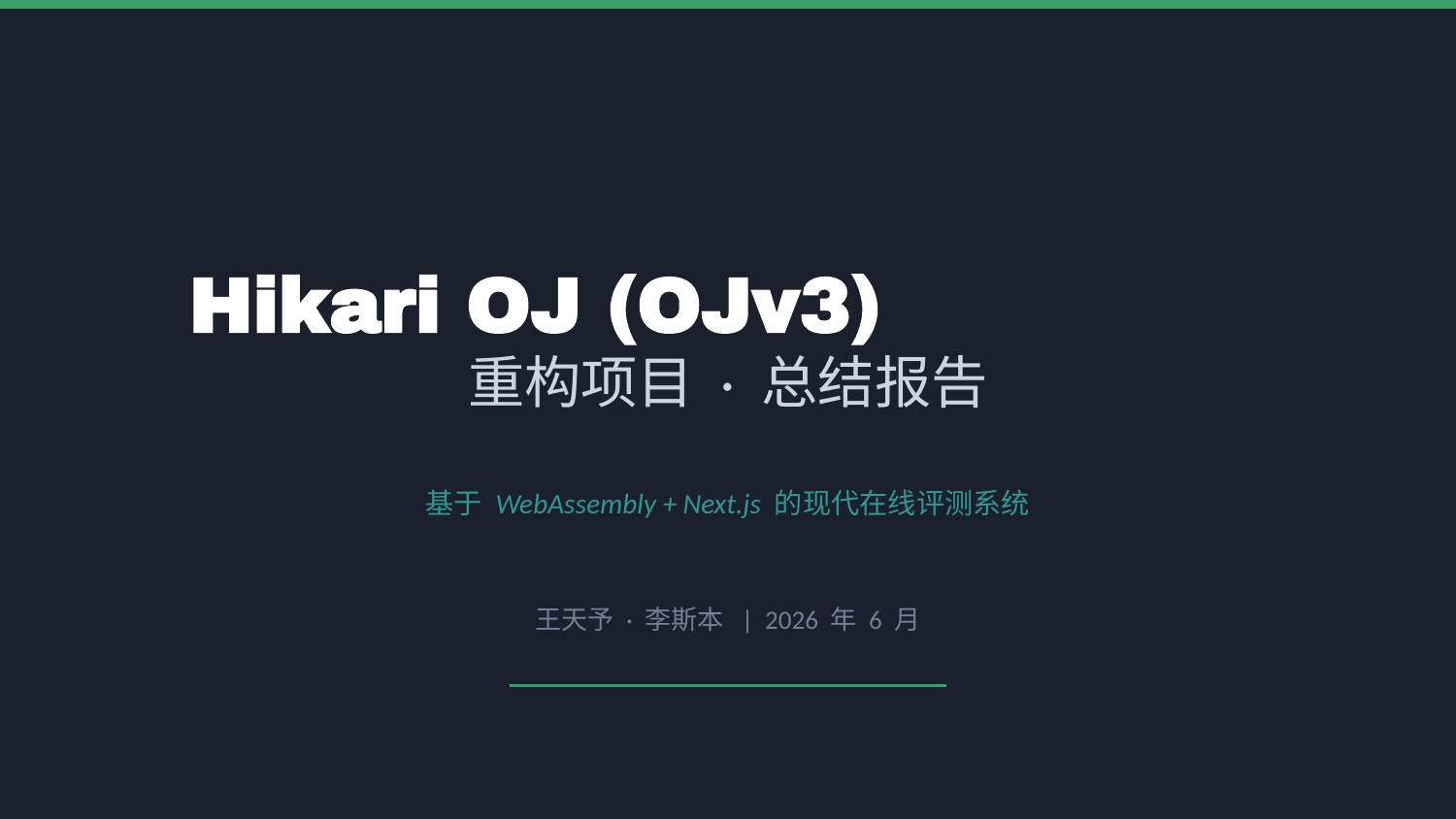

Hikari OJ (OJv3)
重构项目 · 总结报告
基于 WebAssembly + Next.js 的现代在线评测系统
王天予 · 李斯本  |  2026 年 6 月